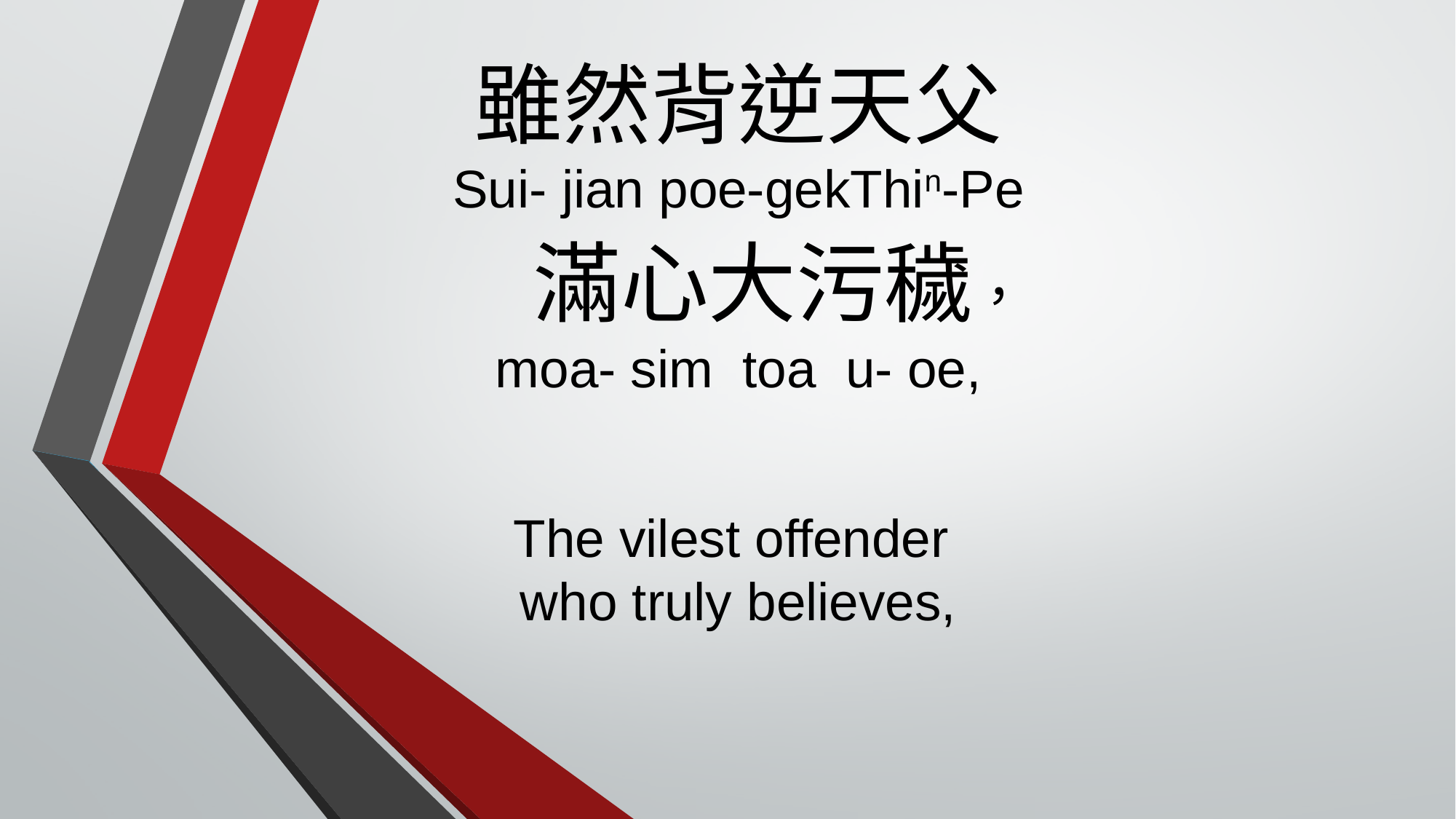

# 雖然背逆天父 Sui- jian poe-gekThin-Pe 滿心大污穢， moa- sim  toa  u- oe, The vilest offender who truly believes,